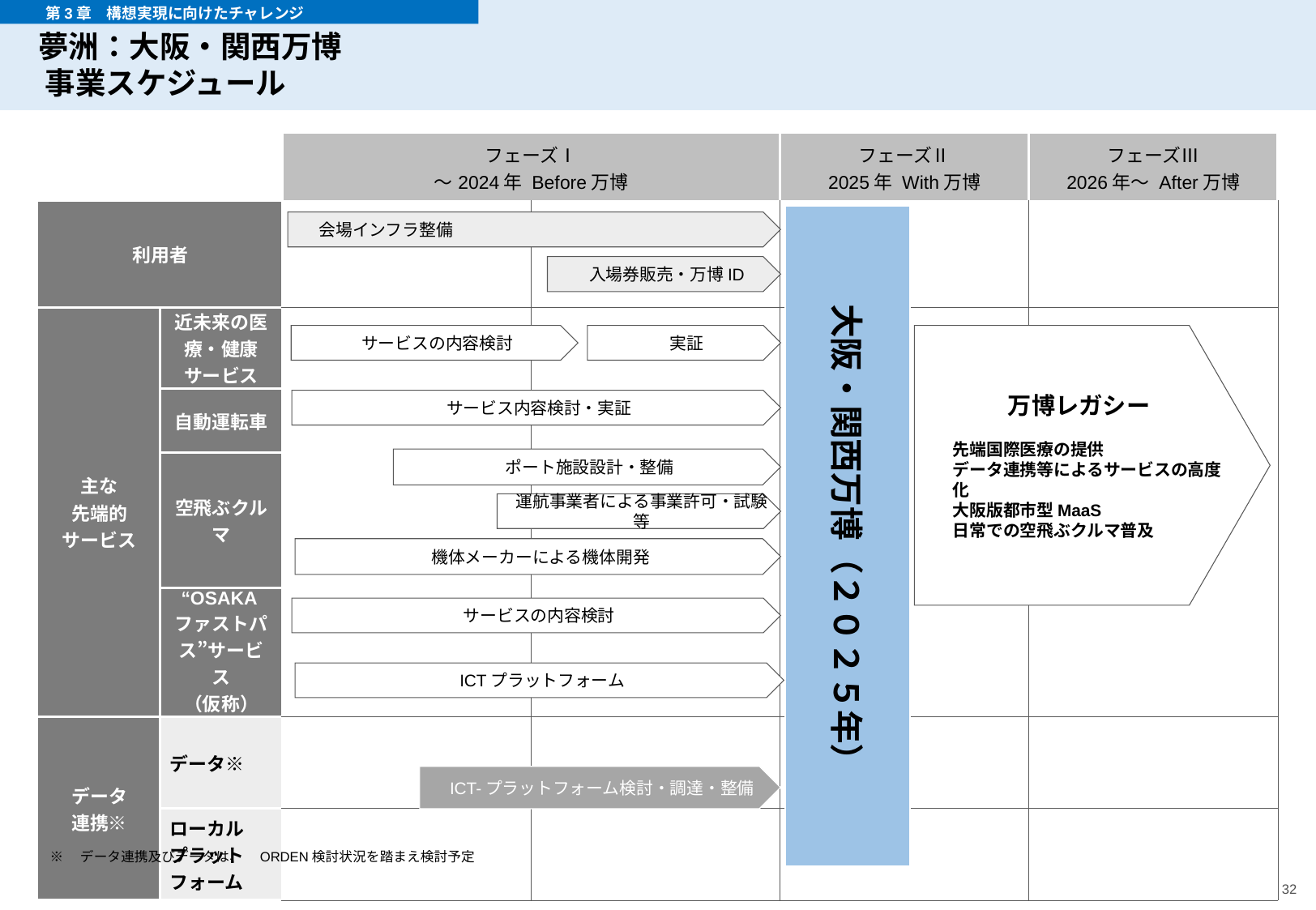

# 夢洲：大阪・関西万博 事業スケジュール
　　　第3章　構想実現に向けたチャレンジ
|  |  | フェーズⅠ ～2024年 Before万博 |  | フェーズⅡ 2025年 With万博 | フェーズⅢ 2026年～ After万博 |
| --- | --- | --- | --- | --- | --- |
| 利用者 |  |  |  |  |  |
| 主な 先端的 サービス | 近未来の医療・健康サービス |  |  |  |  |
|  | 自動運転車 |  |  |  |  |
|  | 空飛ぶクルマ |  |  |  |  |
|  | “OSAKAファストパス”サービス （仮称） |  |  |  |  |
| データ 連携※ | データ※ |  |  |  |  |
|  | ローカル プラットフォーム |  |  |  |  |
大阪・関西万博（２０２５年）
　会場インフラ整備
入場券販売・万博ID
サービスの内容検討
実証
万博レガシー

先端国際医療の提供
データ連携等によるサービスの高度化
大阪版都市型MaaS
日常での空飛ぶクルマ普及
サービス内容検討・実証
ポート施設設計・整備
運航事業者による事業許可・試験等
機体メーカーによる機体開発
サービスの内容検討
ICTプラットフォーム
ICT-プラットフォーム検討・調達・整備
※　データ連携及びデータは、　ORDEN検討状況を踏まえ検討予定
32